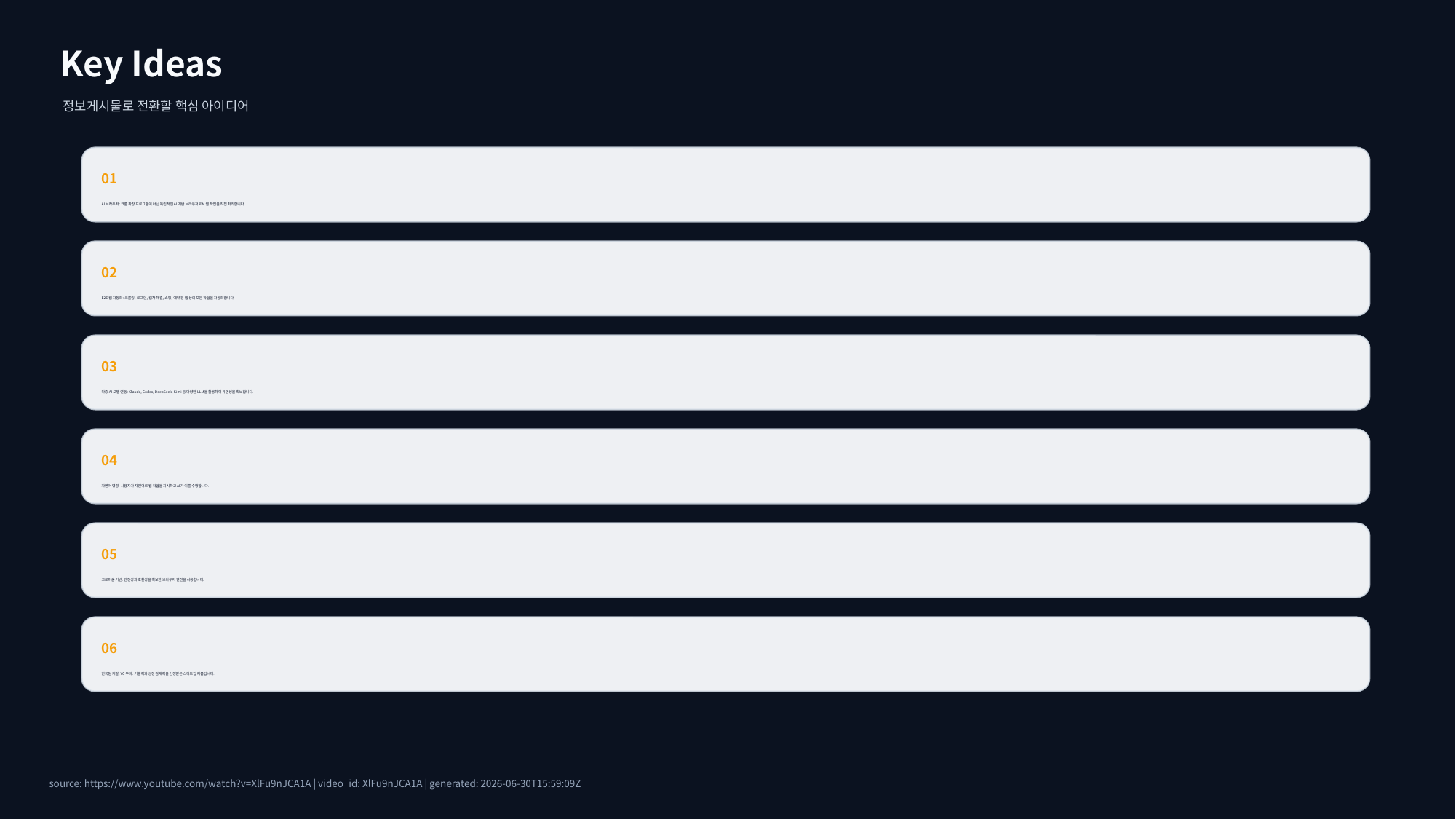

Key Ideas
정보게시물로 전환할 핵심 아이디어

01
AI 브라우저: 크롬 확장 프로그램이 아닌 독립적인 AI 기반 브라우저로서 웹 작업을 직접 처리합니다.

02
E2E 웹 자동화: 크롤링, 로그인, 캡차 해결, 쇼핑, 예약 등 웹 상의 모든 작업을 자동화합니다.

03
다중 AI 모델 연동: Claude, Codex, DeepSeek, Kimi 등 다양한 LLM을 활용하여 유연성을 확보합니다.

04
자연어 명령: 사용자가 자연어로 웹 작업을 지시하고 AI가 이를 수행합니다.

05
크로미움 기반: 안정성과 호환성을 확보한 브라우저 엔진을 사용합니다.

06
한국팀 개발, YC 투자: 기술력과 성장 잠재력을 인정받은 스타트업 제품입니다.
source: https://www.youtube.com/watch?v=XlFu9nJCA1A | video_id: XlFu9nJCA1A | generated: 2026-06-30T15:59:09Z